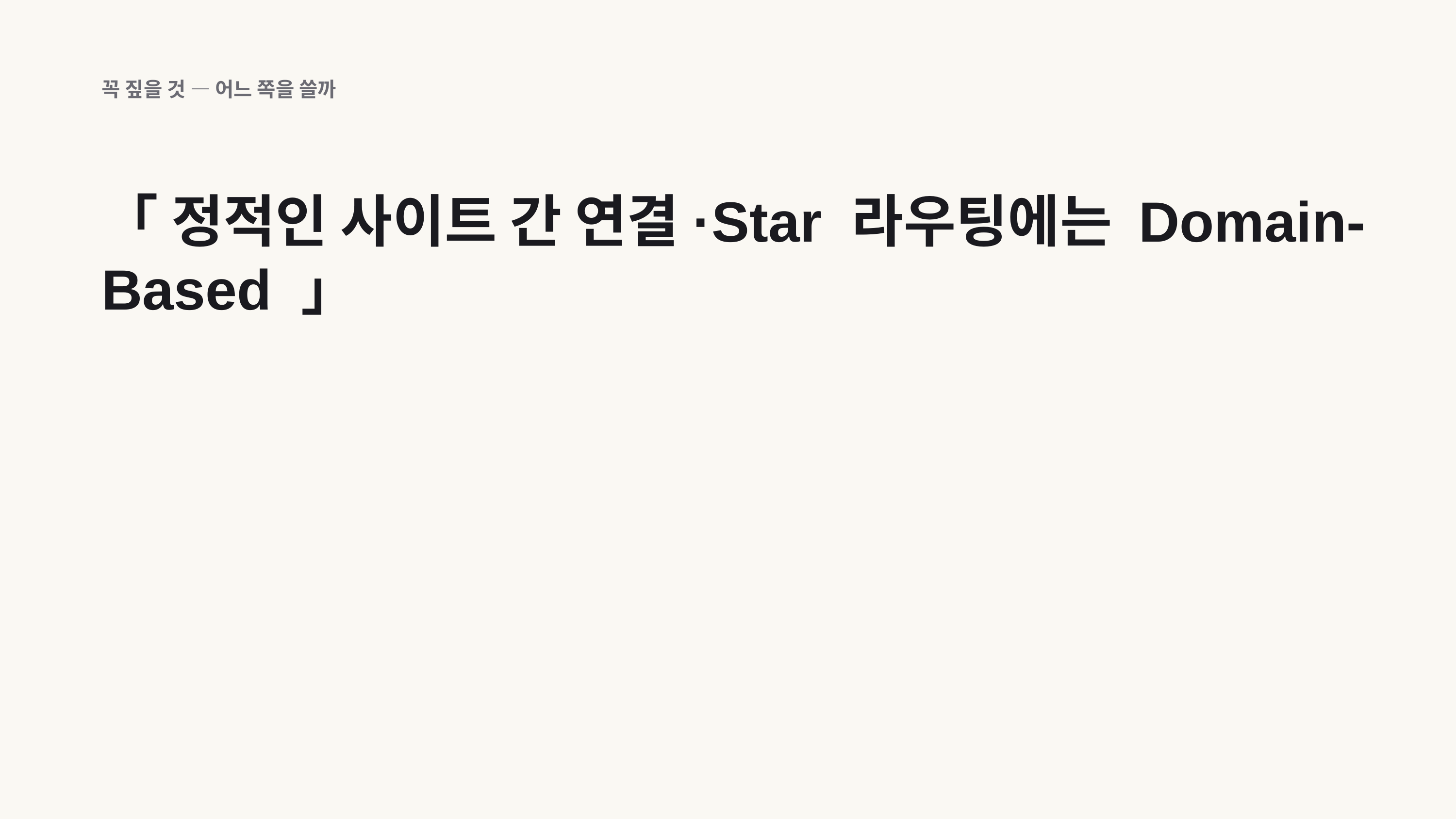

꼭 짚을 것 — 어느 쪽을 쓸까
「 정적인 사이트 간 연결·Star 라우팅에는 Domain-Based 」